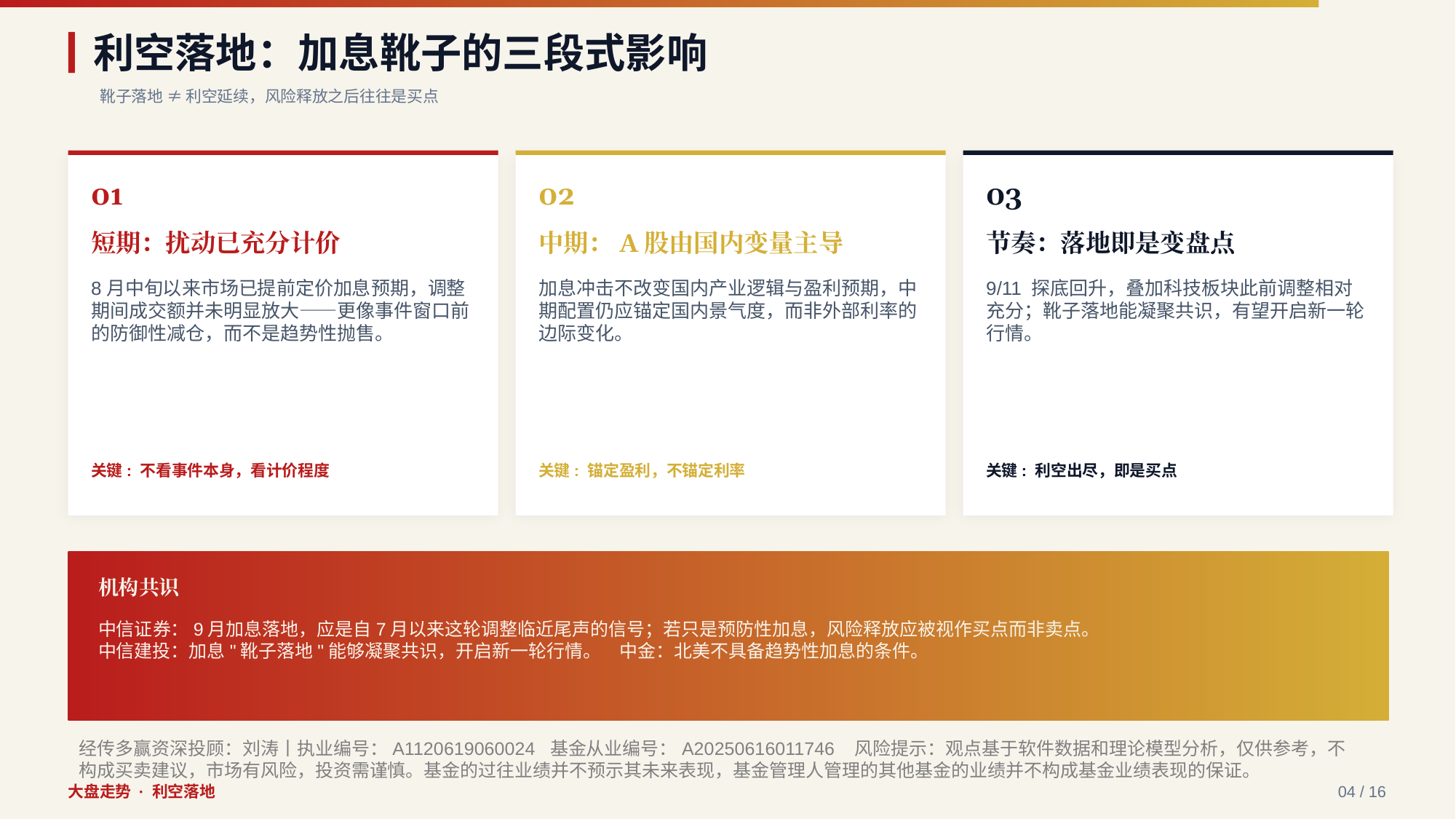

利空落地：加息靴子的三段式影响

靴子落地 ≠ 利空延续，风险释放之后往往是买点

01
02
03
短期：扰动已充分计价
中期：A股由国内变量主导
节奏：落地即是变盘点
8月中旬以来市场已提前定价加息预期，调整期间成交额并未明显放大——更像事件窗口前的防御性减仓，而不是趋势性抛售。
加息冲击不改变国内产业逻辑与盈利预期，中期配置仍应锚定国内景气度，而非外部利率的边际变化。
9/11 探底回升，叠加科技板块此前调整相对充分；靴子落地能凝聚共识，有望开启新一轮行情。
关键: 不看事件本身，看计价程度
关键: 锚定盈利，不锚定利率
关键: 利空出尽，即是买点

机构共识
中信证券：9月加息落地，应是自7月以来这轮调整临近尾声的信号；若只是预防性加息，风险释放应被视作买点而非卖点。
中信建投：加息"靴子落地"能够凝聚共识，开启新一轮行情。　中金：北美不具备趋势性加息的条件。
经传多赢资深投顾：刘涛丨执业编号：A1120619060024  基金从业编号：A20250616011746   风险提示：观点基于软件数据和理论模型分析，仅供参考，不构成买卖建议，市场有风险，投资需谨慎。基金的过往业绩并不预示其未来表现，基金管理人管理的其他基金的业绩并不构成基金业绩表现的保证。

大盘走势 · 利空落地
04 / 16